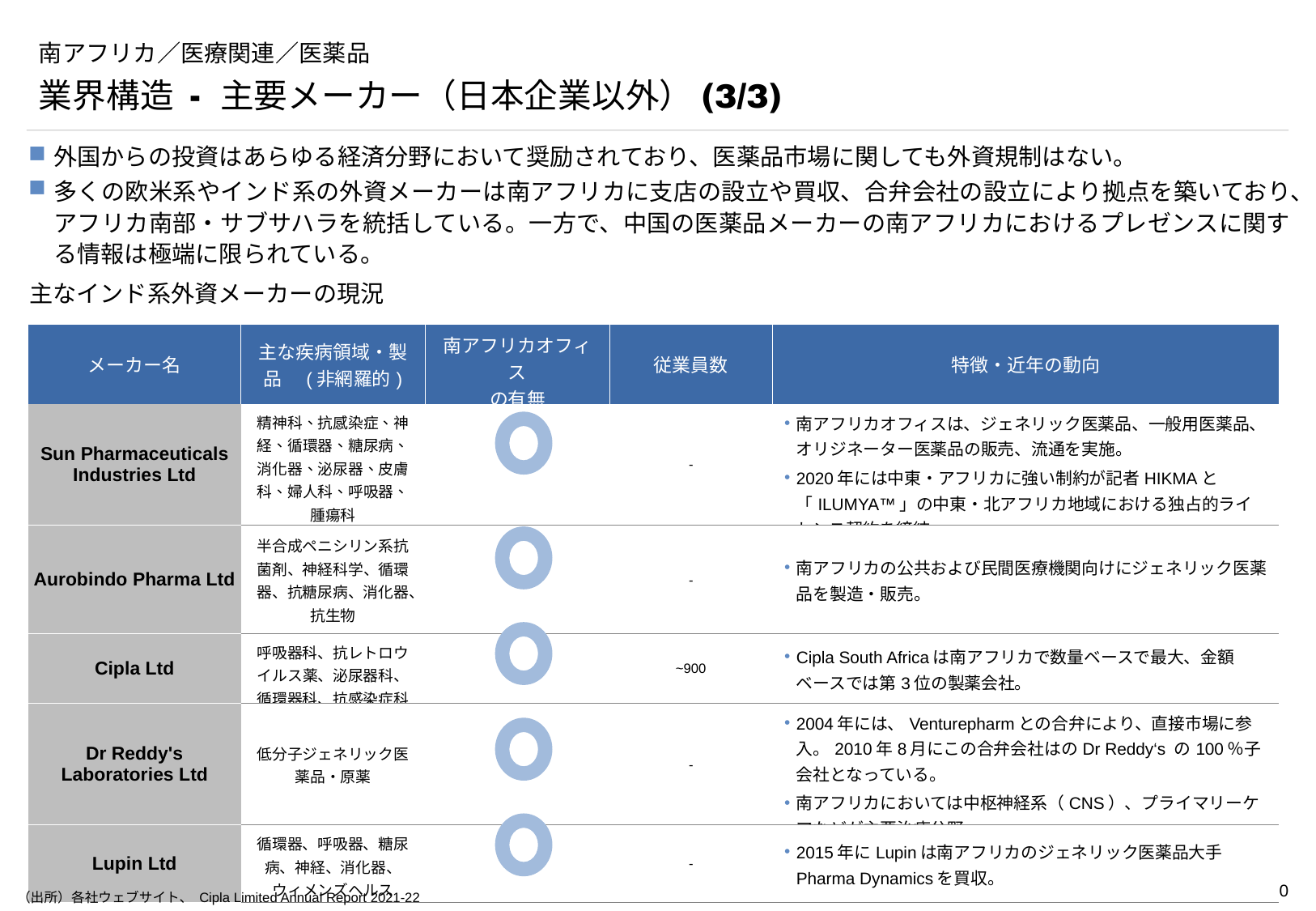

# 南アフリカ／医療関連／医薬品
業界構造 - 主要メーカー（日本企業以外）(3/3)
外国からの投資はあらゆる経済分野において奨励されており、医薬品市場に関しても外資規制はない。
多くの欧米系やインド系の外資メーカーは南アフリカに支店の設立や買収、合弁会社の設立により拠点を築いており、アフリカ南部・サブサハラを統括している。一方で、中国の医薬品メーカーの南アフリカにおけるプレゼンスに関する情報は極端に限られている。
主なインド系外資メーカーの現況
| メーカー名 | 主な疾病領域・製品　(非網羅的) | 南アフリカオフィス の有無 | 従業員数 | 特徴・近年の動向 |
| --- | --- | --- | --- | --- |
| Sun Pharmaceuticals Industries Ltd | 精神科、抗感染症、神経、循環器、糖尿病、消化器、泌尿器、皮膚科、婦人科、呼吸器、腫瘍科 |  | - | 南アフリカオフィスは、ジェネリック医薬品、一般用医薬品、オリジネーター医薬品の販売、流通を実施。 2020年には中東・アフリカに強い制約が記者HIKMAと「ILUMYA™」の中東・北アフリカ地域における独占的ライセンス契約を締結。 |
| Aurobindo Pharma Ltd | 半合成ペニシリン系抗菌剤、神経科学、循環器、抗糖尿病、消化器、抗生物 |  | - | 南アフリカの公共および民間医療機関向けにジェネリック医薬品を製造・販売。 |
| Cipla Ltd | 呼吸器科、抗レトロウイルス薬、泌尿器科、循環器科、抗感染症科 |  | ~900 | Cipla South Africaは南アフリカで数量ベースで最大、金額ベースでは第3位の製薬会社。 |
| Dr Reddy's Laboratories Ltd | 低分子ジェネリック医薬品・原薬 |  | - | 2004年には、Venturepharmとの合弁により、直接市場に参入。2010年8月にこの合弁会社はのDr Reddy‘s の100％子会社となっている。 南アフリカにおいては中枢神経系（CNS）、プライマリーケアなどが主要治療分野。 |
| Lupin Ltd | 循環器、呼吸器、糖尿病、神経、消化器、ウィメンズヘルス |  | - | 2015年にLupinは南アフリカのジェネリック医薬品大手Pharma Dynamicsを買収。 |

（出所）各社ウェブサイト、 Cipla Limited Annual Report 2021-22